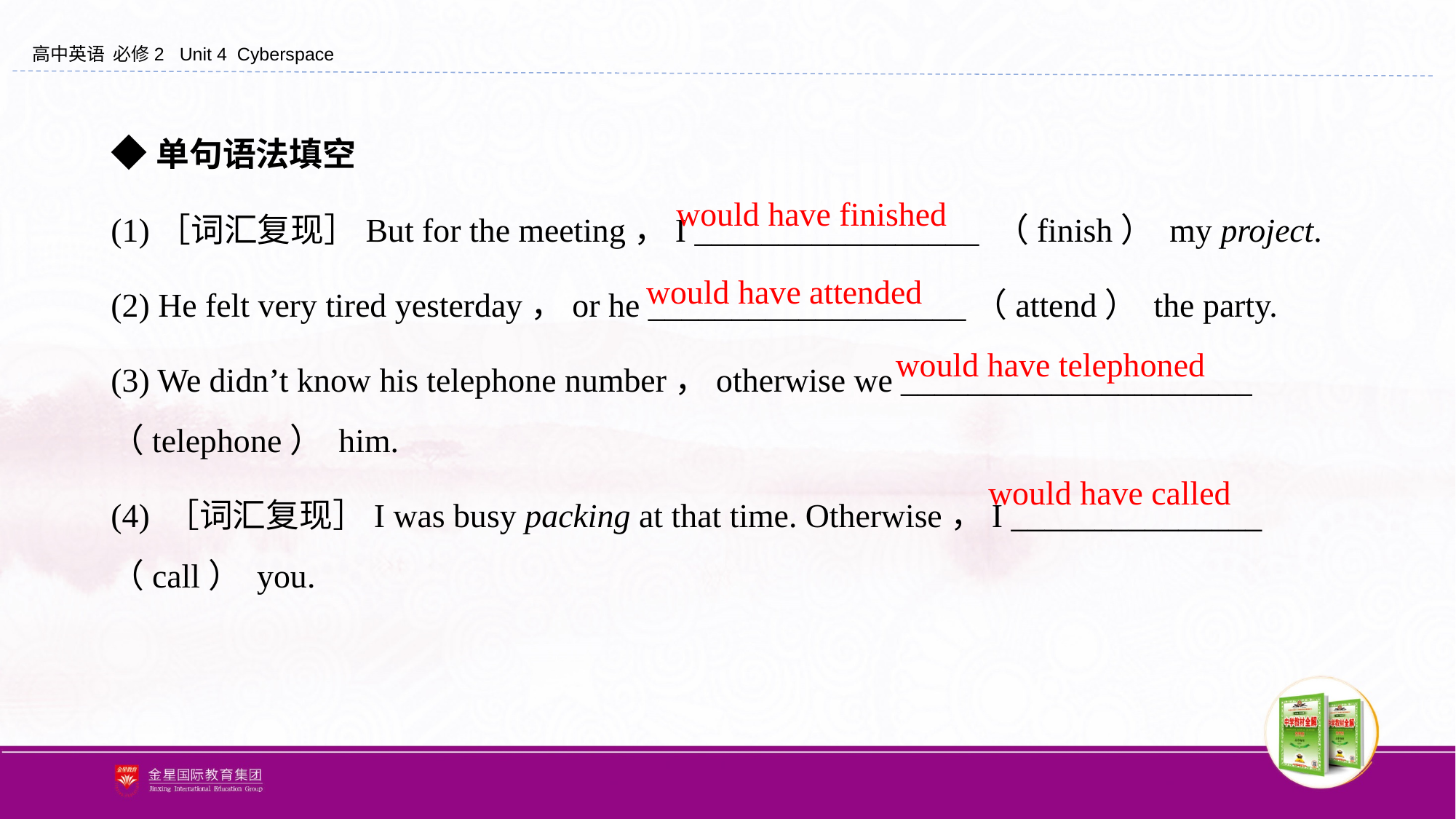

◆单句语法填空
(1)［词汇复现］But for the meeting，I _________________ （finish） my project.
(2) He felt very tired yesterday，or he ___________________（attend） the party.
(3) We didn’t know his telephone number，otherwise we _____________________ （telephone） him.
(4) ［词汇复现］I was busy packing at that time. Otherwise，I _______________ （call） you.
would have finished
would have attended
would have telephoned
would have called